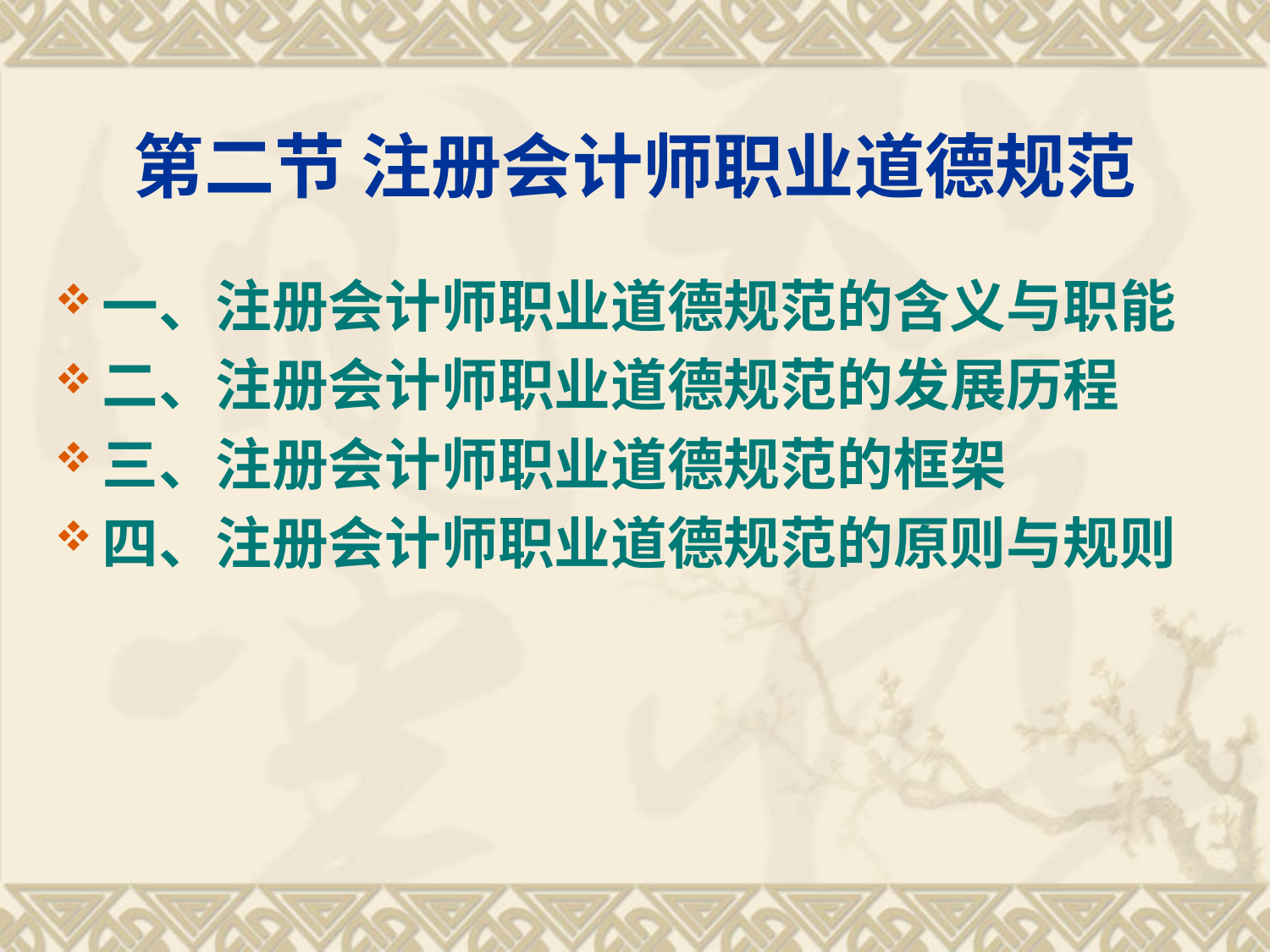

# 第二节 注册会计师职业道德规范
一、注册会计师职业道德规范的含义与职能
二、注册会计师职业道德规范的发展历程
三、注册会计师职业道德规范的框架
四、注册会计师职业道德规范的原则与规则